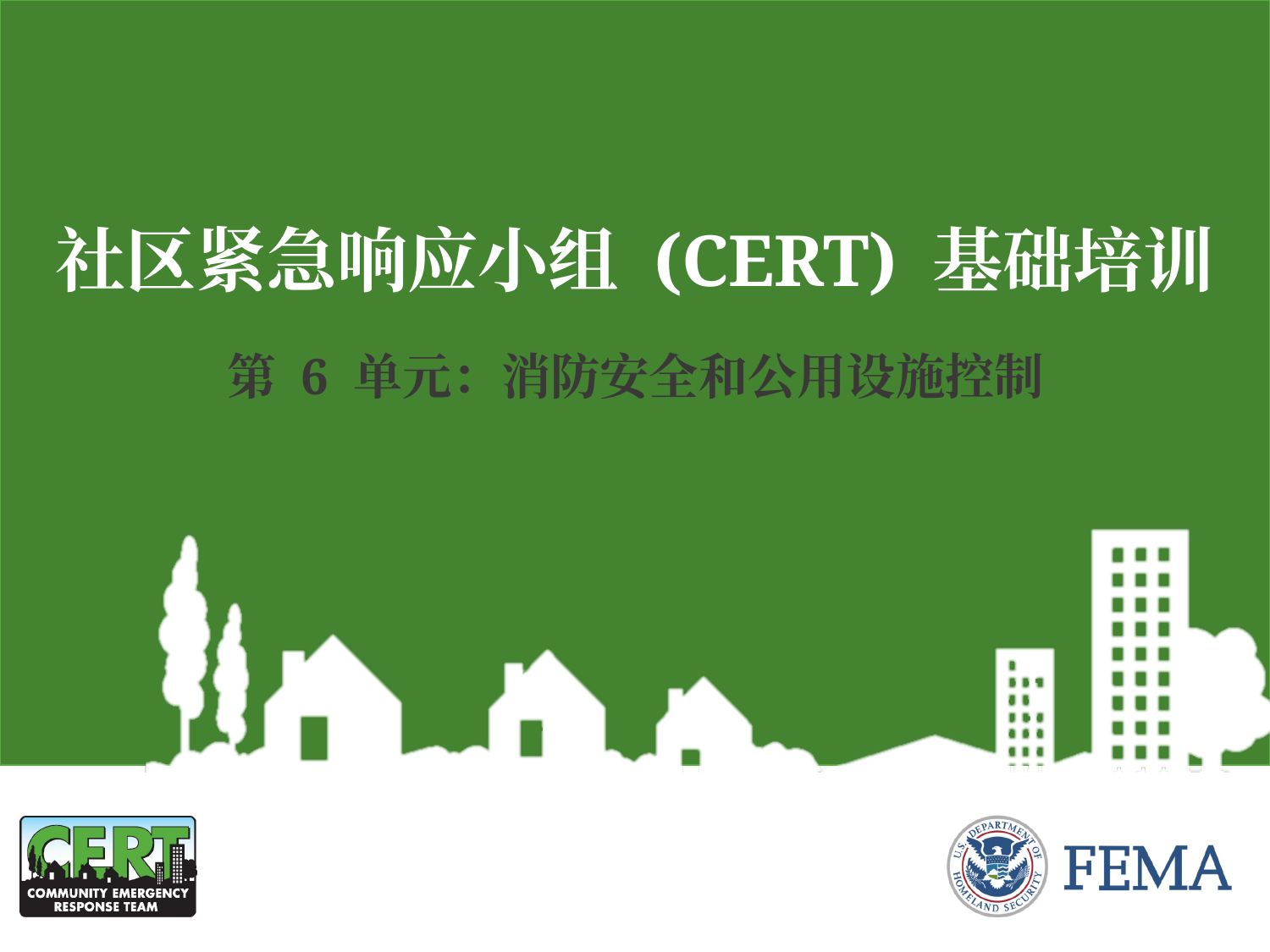

# 社区紧急响应小组 (CERT) 基础培训

第 6 单元：消防安全和公用设施控制